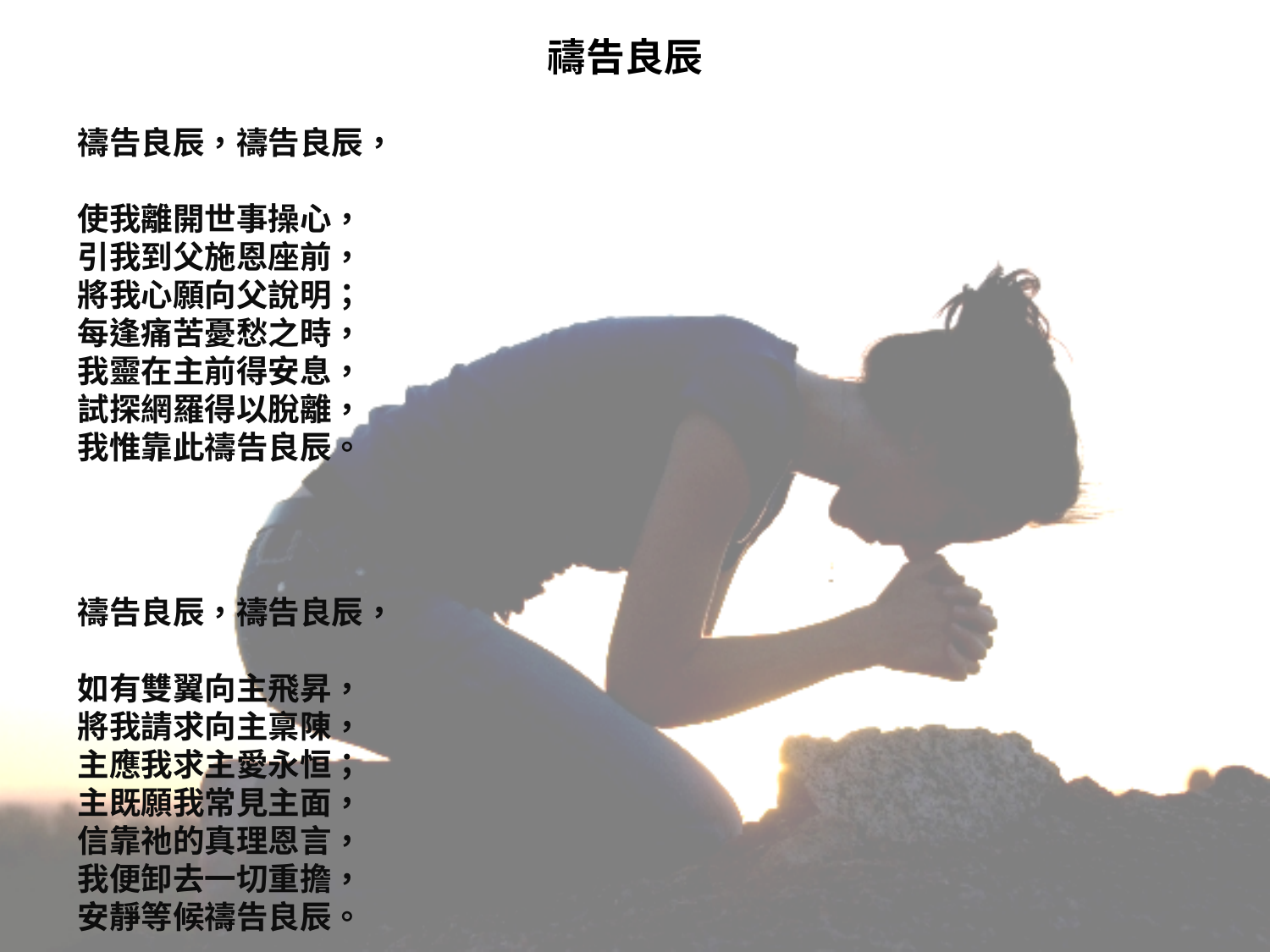

# 禱告良辰
禱告良辰，禱告良辰，
使我離開世事操心，
引我到父施恩座前，
將我心願向父說明；
每逢痛苦憂愁之時，
我靈在主前得安息，
試探網羅得以脫離，
我惟靠此禱告良辰。

禱告良辰，禱告良辰，
如有雙翼向主飛昇，
將我請求向主稟陳，
主應我求主愛永恒；
主既願我常見主面，
信靠祂的真理恩言，
我便卸去一切重擔，
安靜等候禱告良辰。